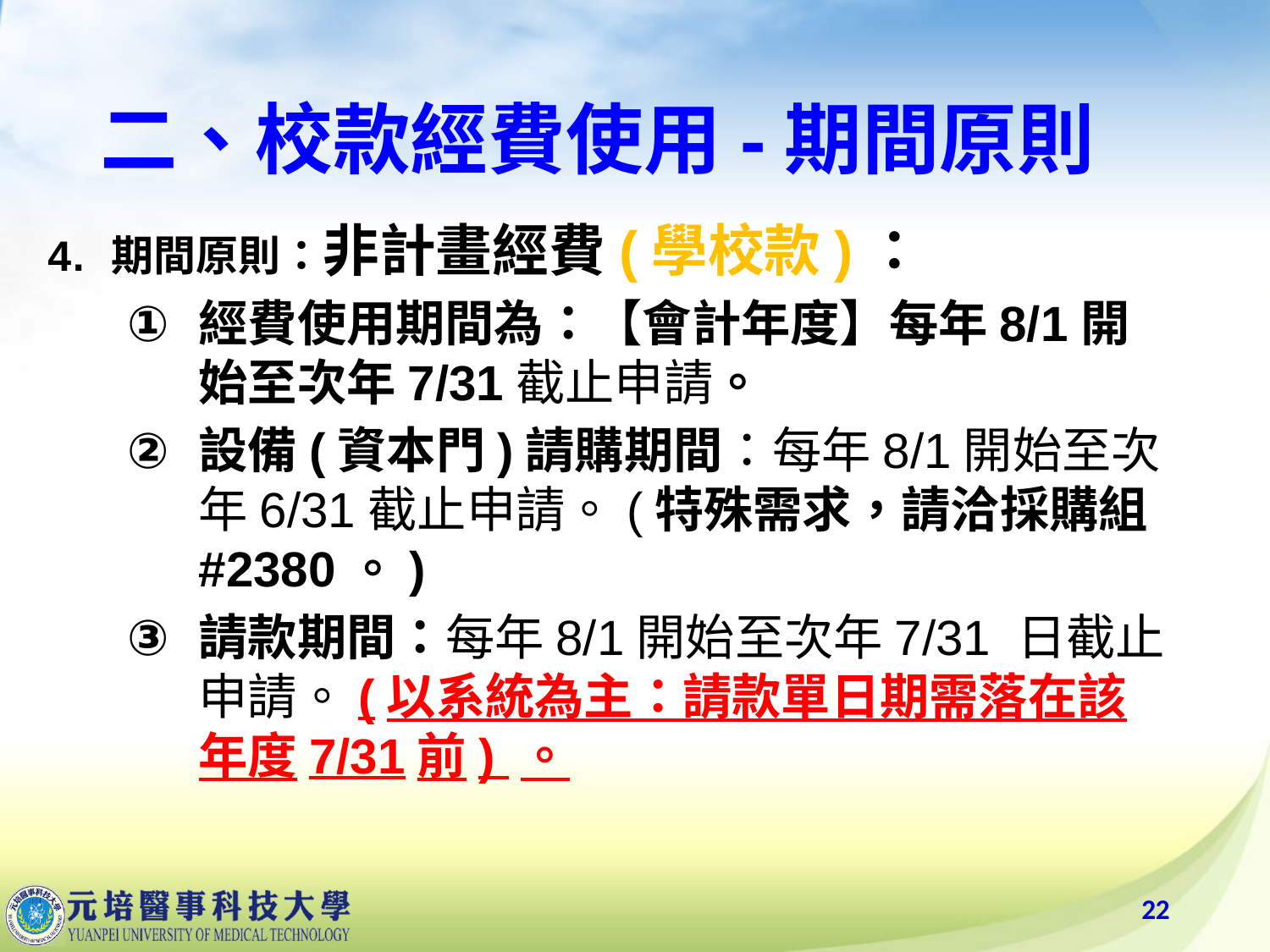

# 二、校款經費使用-期間原則
期間原則：非計畫經費(學校款)：
經費使用期間為：【會計年度】每年8/1開始至次年7/31截止申請。
設備(資本門)請購期間：每年8/1開始至次年6/31截止申請。(特殊需求，請洽採購組#2380。)
請款期間：每年8/1開始至次年7/31 日截止申請。(以系統為主：請款單日期需落在該年度7/31前) 。

22